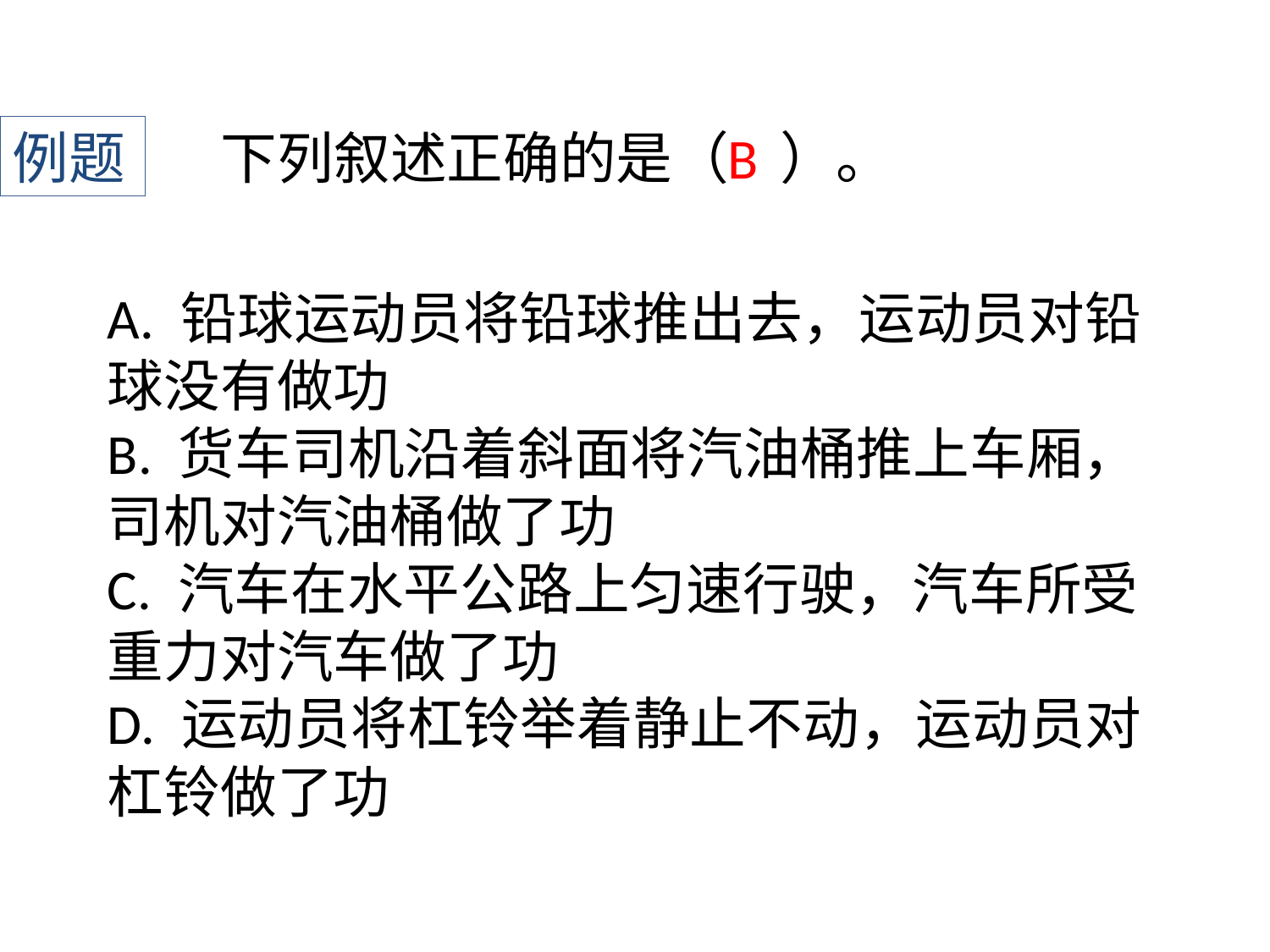

例题
﻿下列叙述正确的是（    ）。
B
A. 铅球运动员将铅球推出去，运动员对铅球没有做功
B. 货车司机沿着斜面将汽油桶推上车厢，司机对汽油桶做了功
C. 汽车在水平公路上匀速行驶，汽车所受重力对汽车做了功
D. 运动员将杠铃举着静止不动，运动员对杠铃做了功